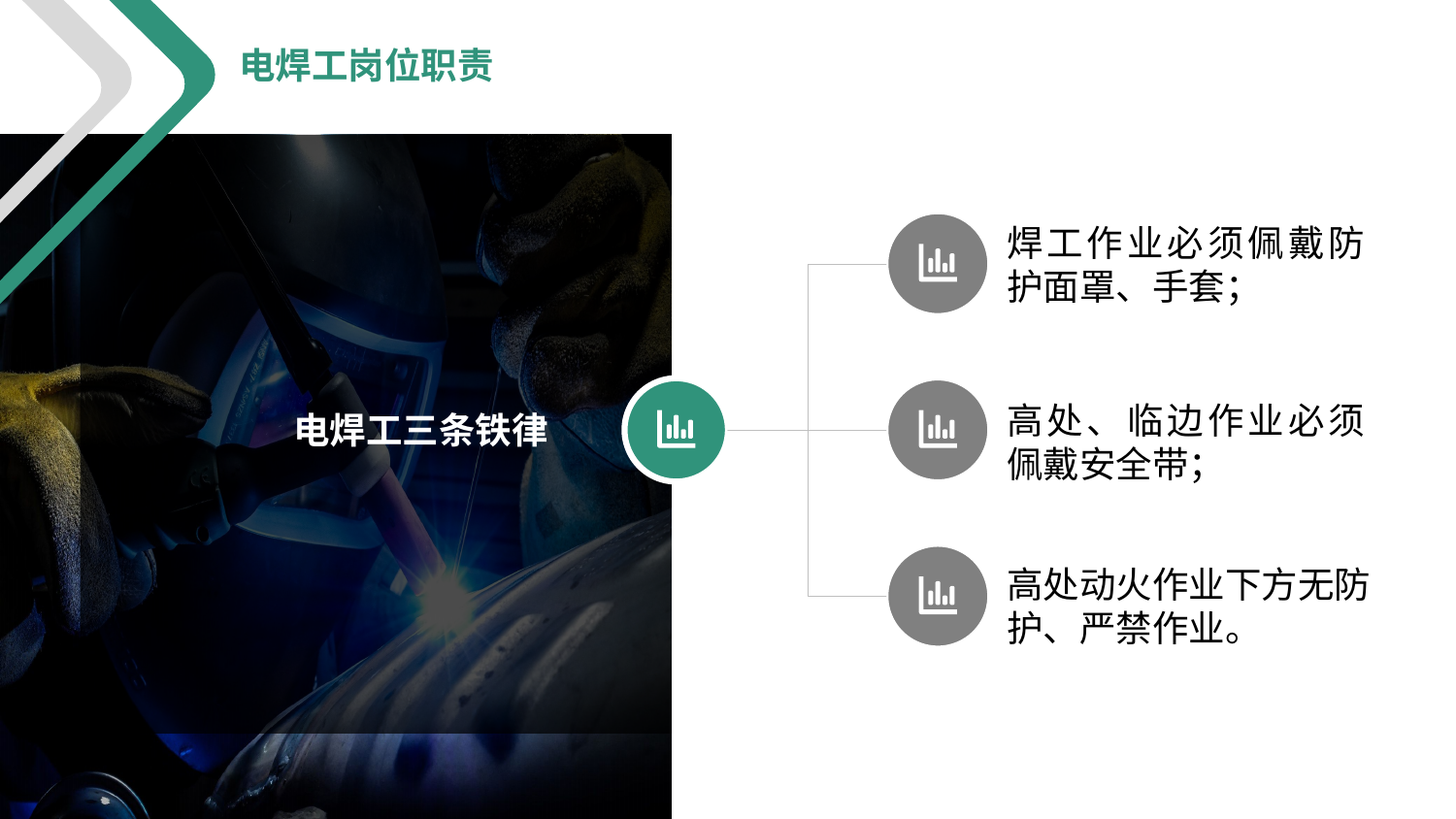

电焊工岗位职责

焊工作业必须佩戴防护面罩、手套；
高处、临边作业必须佩戴安全带；
电焊工三条铁律
高处动火作业下方无防护、严禁作业。